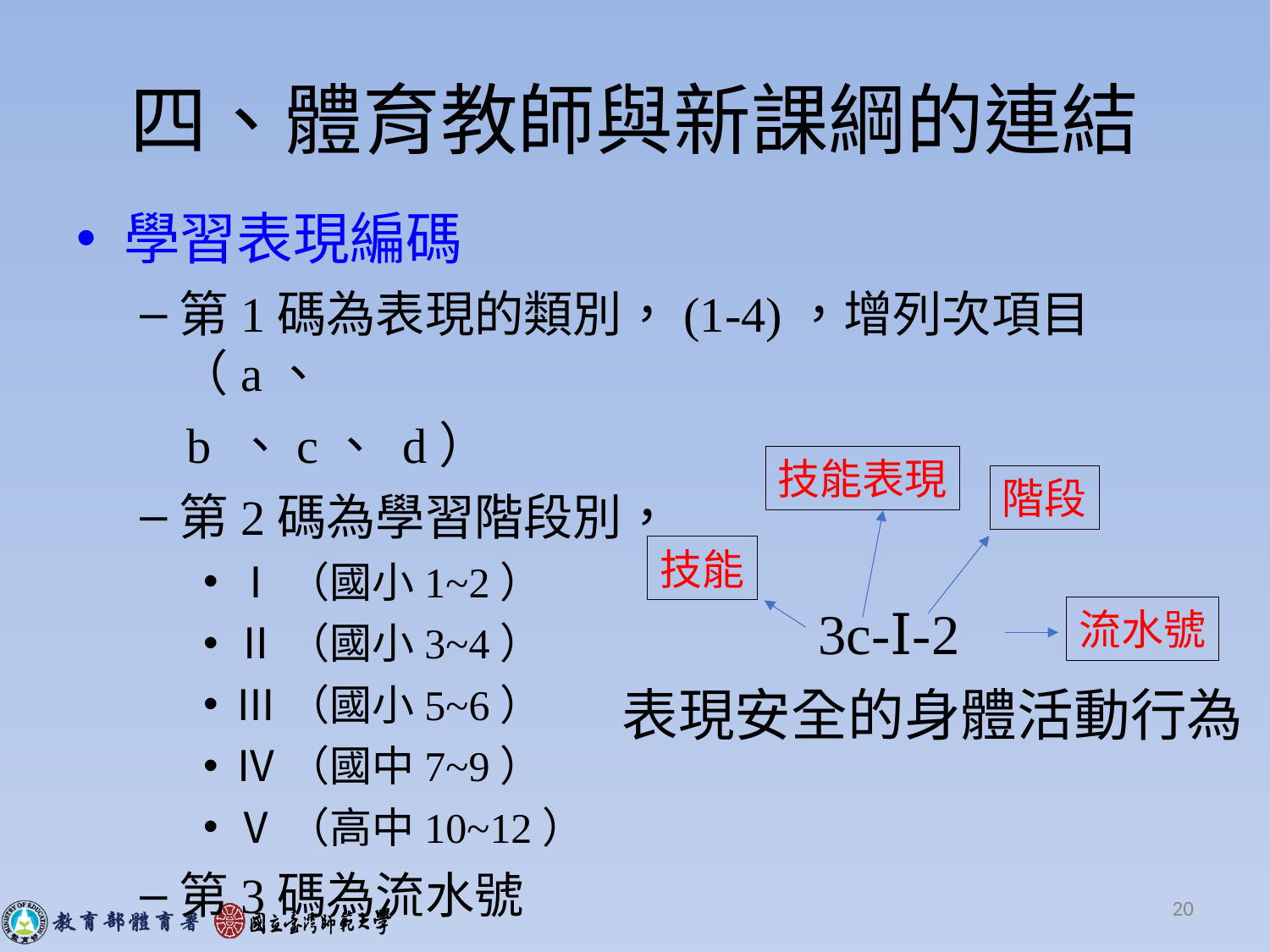

# 四、體育教師與新課綱的連結
學習表現編碼
第1碼為表現的類別，(1-4)，增列次項目（a、
         b 、c、 d）
第2碼為學習階段別，
Ⅰ（國小1~2）
Ⅱ（國小3~4）
Ⅲ（國小5~6）
Ⅳ（國中7~9）
Ⅴ（高中10~12）
第3碼為流水號
技能表現
階段
技能
3c-Ⅰ-2
流水號
表現安全的身體活動行為
20